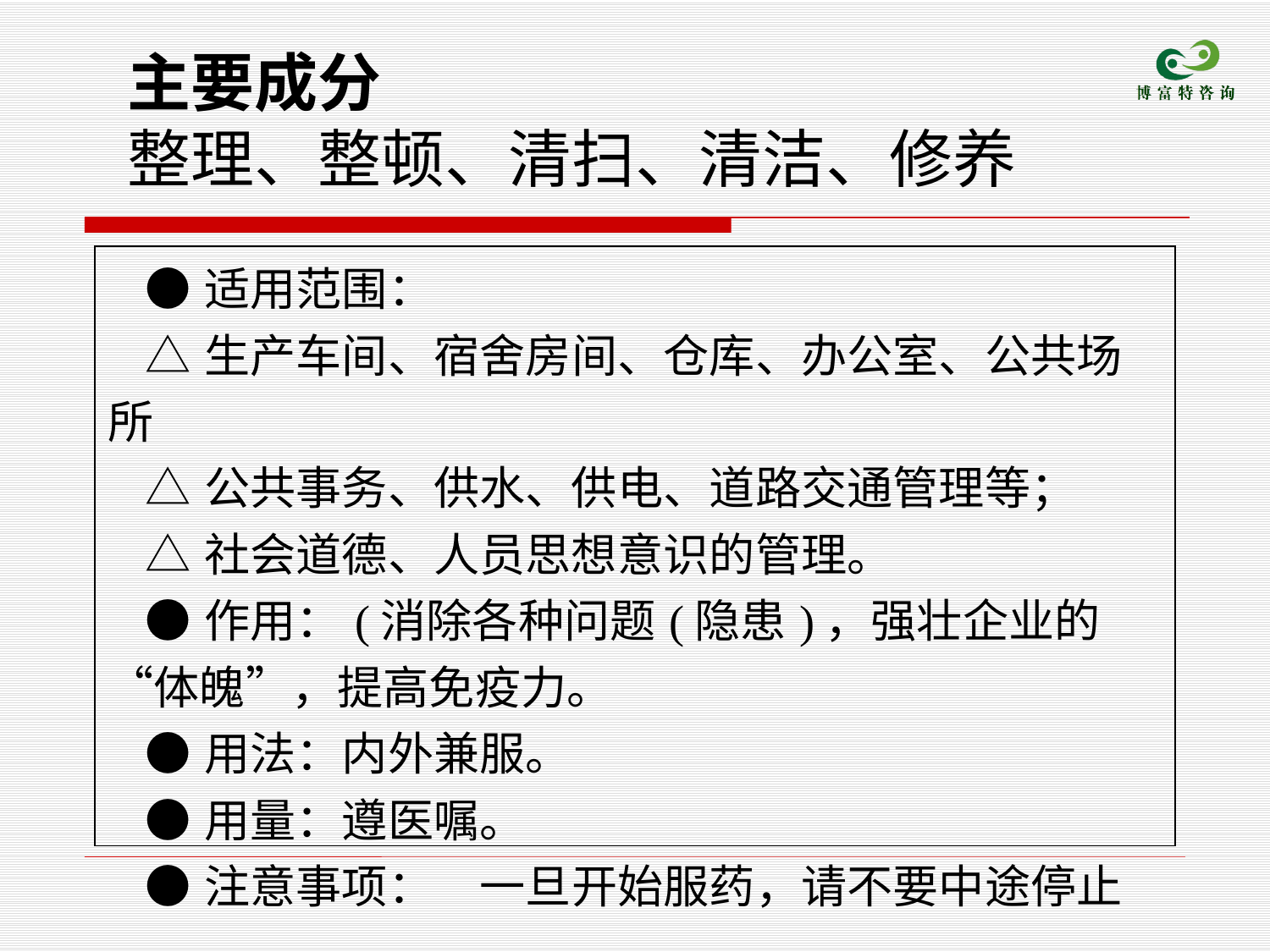

主要成分
整理、整顿、清扫、清洁、修养
| ●适用范围： △生产车间、宿舍房间、仓库、办公室、公共场所 △公共事务、供水、供电、道路交通管理等； △社会道德、人员思想意识的管理。 ●作用：(消除各种问题(隐患)，强壮企业的 “体魄”，提高免疫力。 ●用法：内外兼服。 ●用量：遵医嘱。 ●注意事项：　一旦开始服药，请不要中途停止 |
| --- |

31